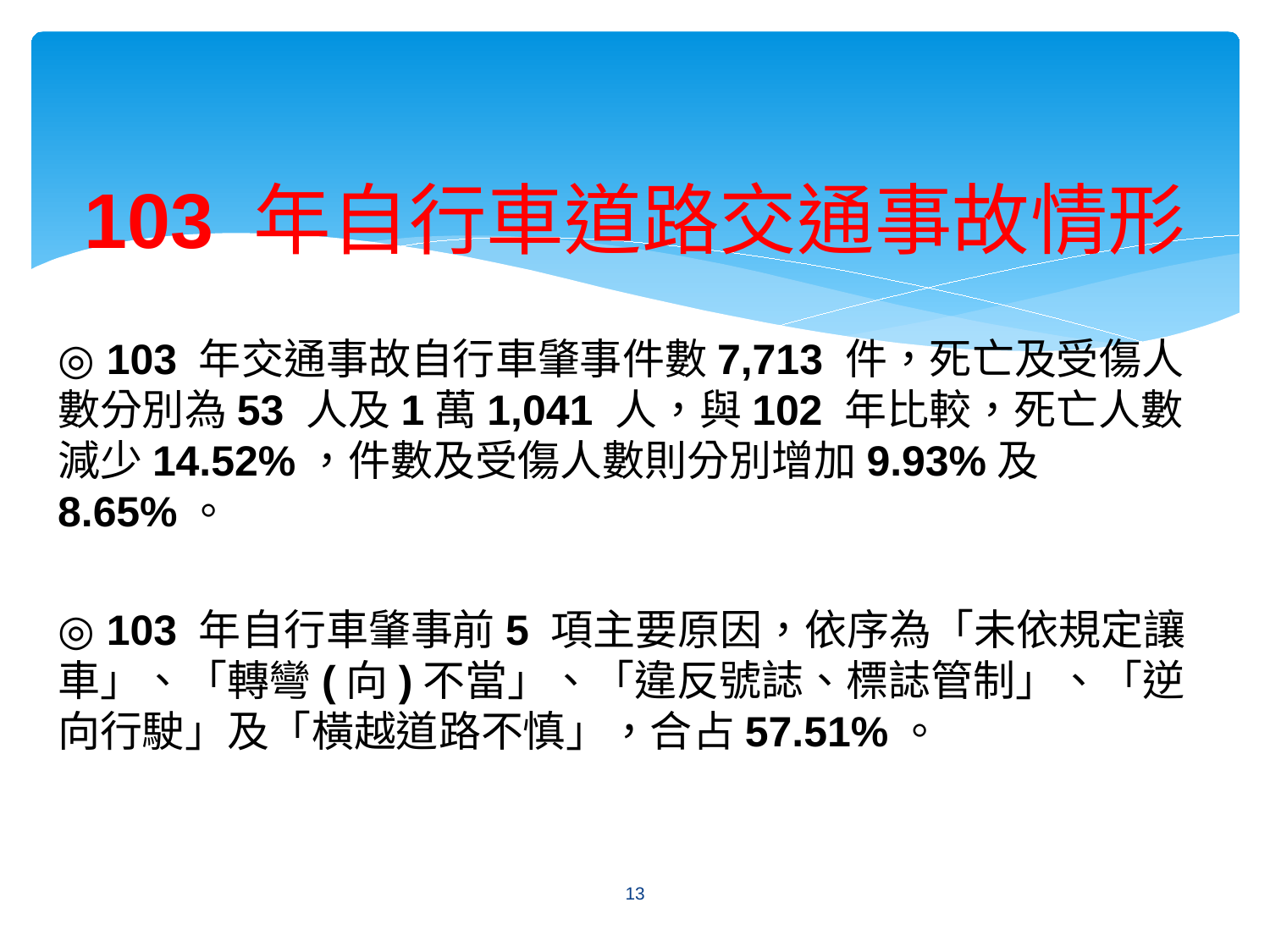

103 年自行車道路交通事故情形

◎ 103 年交通事故自行車肇事件數7,713 件，死亡及受傷人數分別為53 人及1萬1,041 人，與102 年比較，死亡人數減少14.52%，件數及受傷人數則分別增加9.93%及8.65%。

◎ 103 年自行車肇事前5 項主要原因，依序為「未依規定讓車」、「轉彎(向)不當」、「違反號誌、標誌管制」、「逆向行駛」及「橫越道路不慎」，合占57.51%。

13